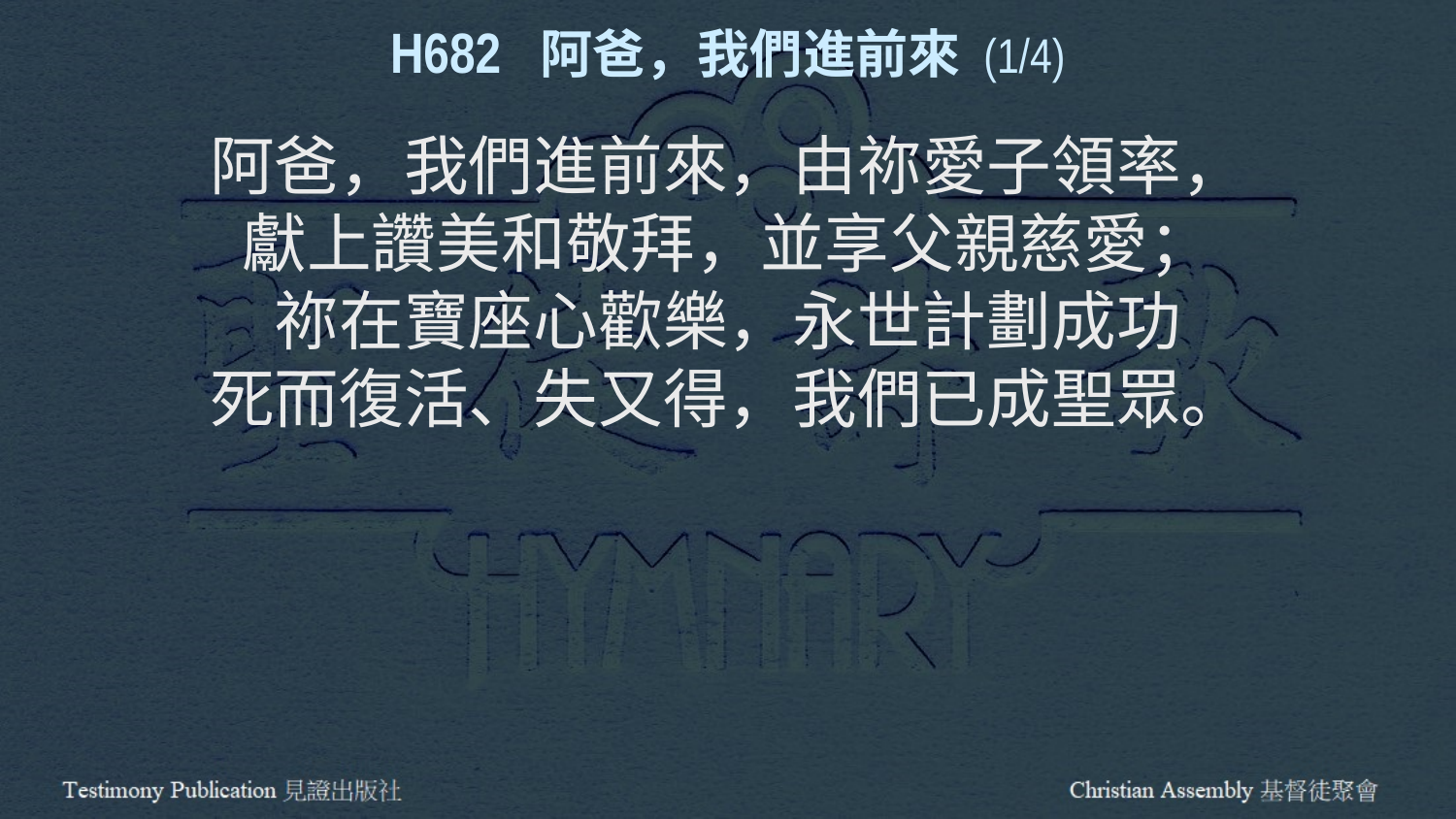

H682  阿爸，我們進前來 (1/4)
阿爸，我們進前來，由祢愛子領率，
獻上讚美和敬拜，並享父親慈愛；
祢在寶座心歡樂，永世計劃成功
死而復活、失又得，我們已成聖眾。